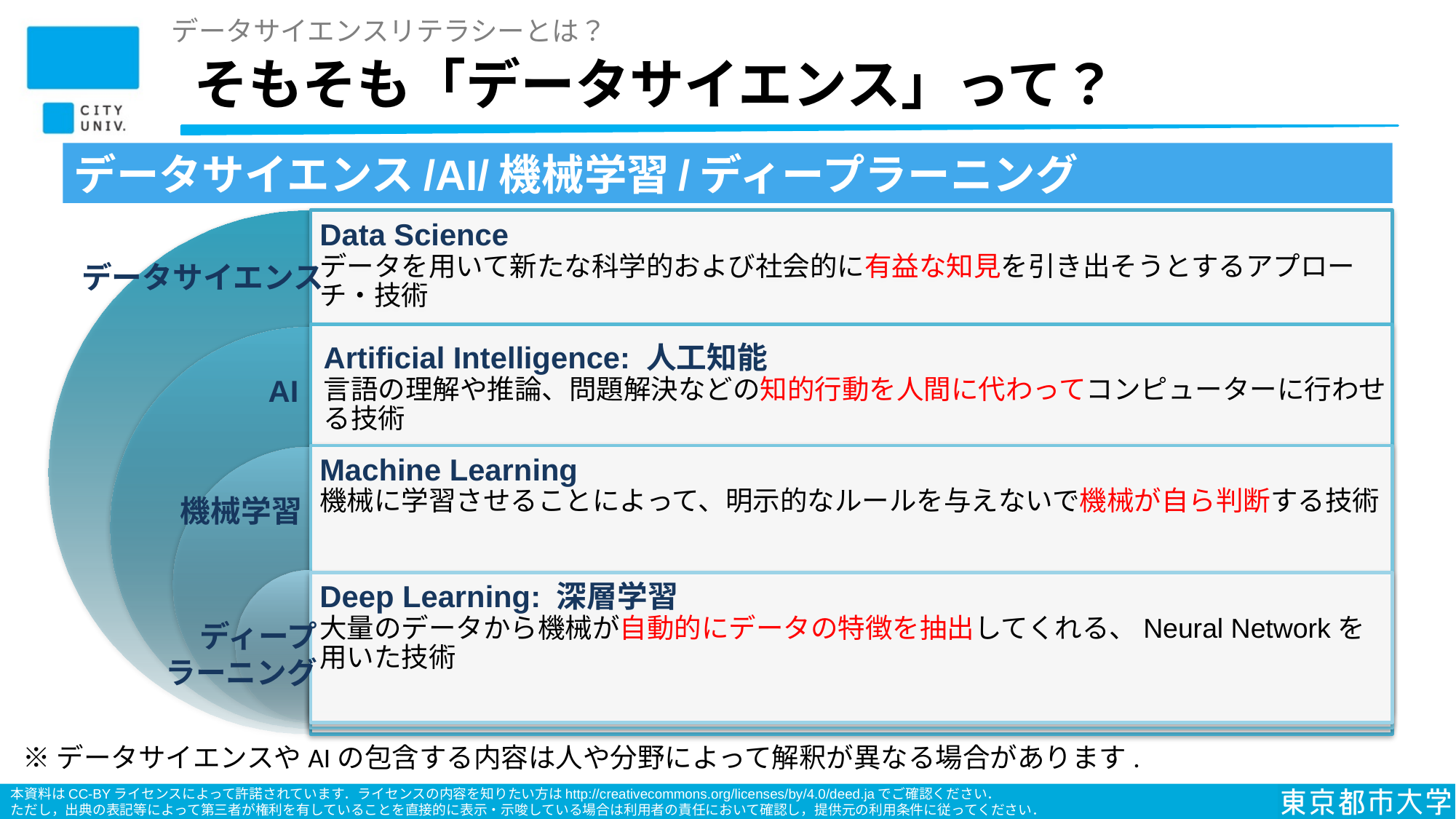

データサイエンスリテラシーとは？
# そもそも「データサイエンス」って？
データサイエンス/AI/機械学習/ディープラーニング
Data Science
データを用いて新たな科学的および社会的に有益な知見を引き出そうとするアプローチ・技術
Artificial Intelligence: 人工知能
言語の理解や推論、問題解決などの知的行動を人間に代わってコンピューターに行わせる技術
Machine Learning
機械に学習させることによって、明示的なルールを与えないで機械が自ら判断する技術
Deep Learning: 深層学習
大量のデータから機械が自動的にデータの特徴を抽出してくれる、Neural Networkを用いた技術
データサイエンス
AI
機械学習
ディープ
ラーニング
※データサイエンスやAIの包含する内容は人や分野によって解釈が異なる場合があります.